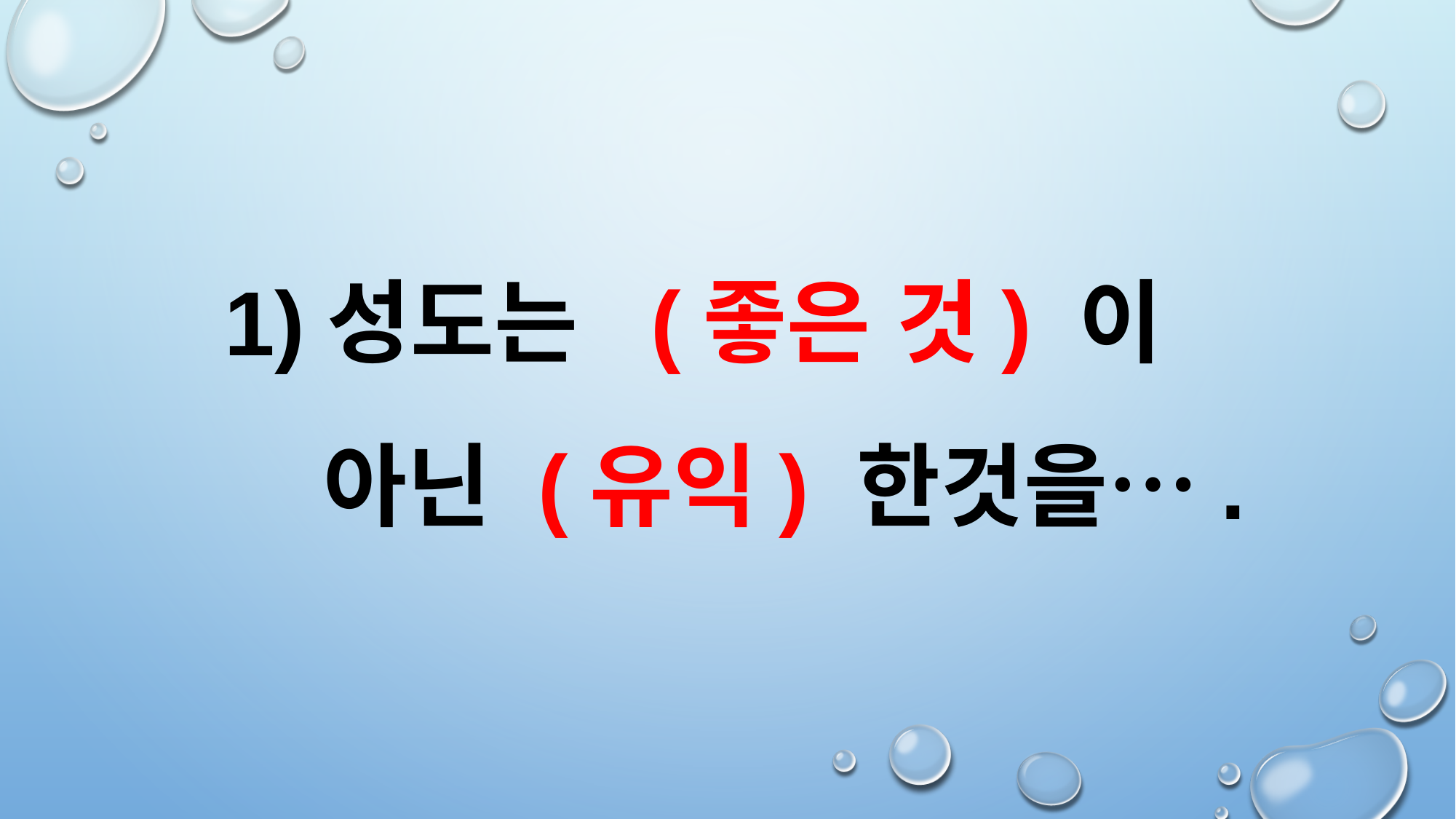

1)성도는  (좋은 것) 이
       아닌 (유익) 한것을….